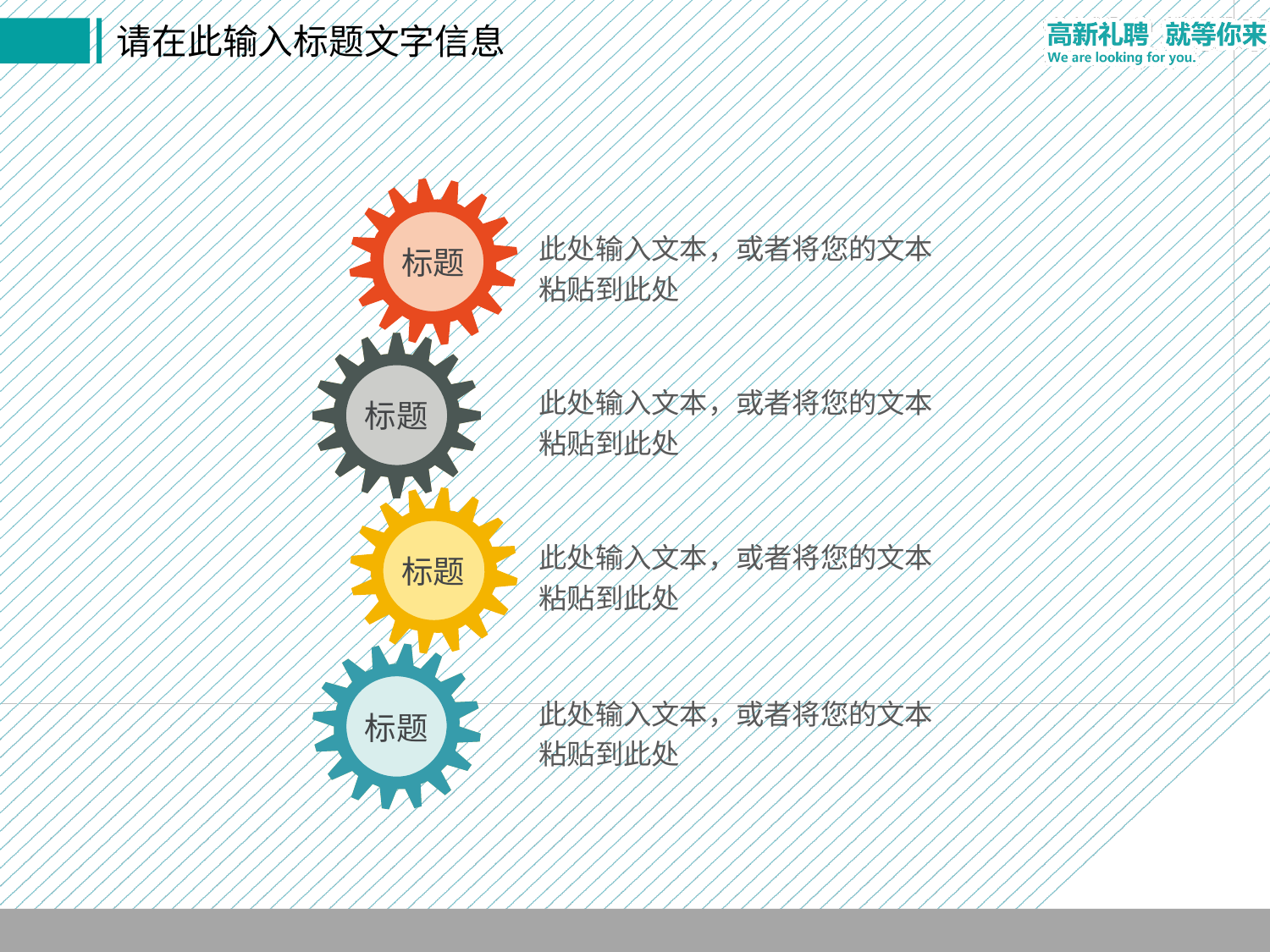

标题
此处输入文本，或者将您的文本粘贴到此处

标题
此处输入文本，或者将您的文本粘贴到此处

标题
此处输入文本，或者将您的文本粘贴到此处

标题
此处输入文本，或者将您的文本粘贴到此处